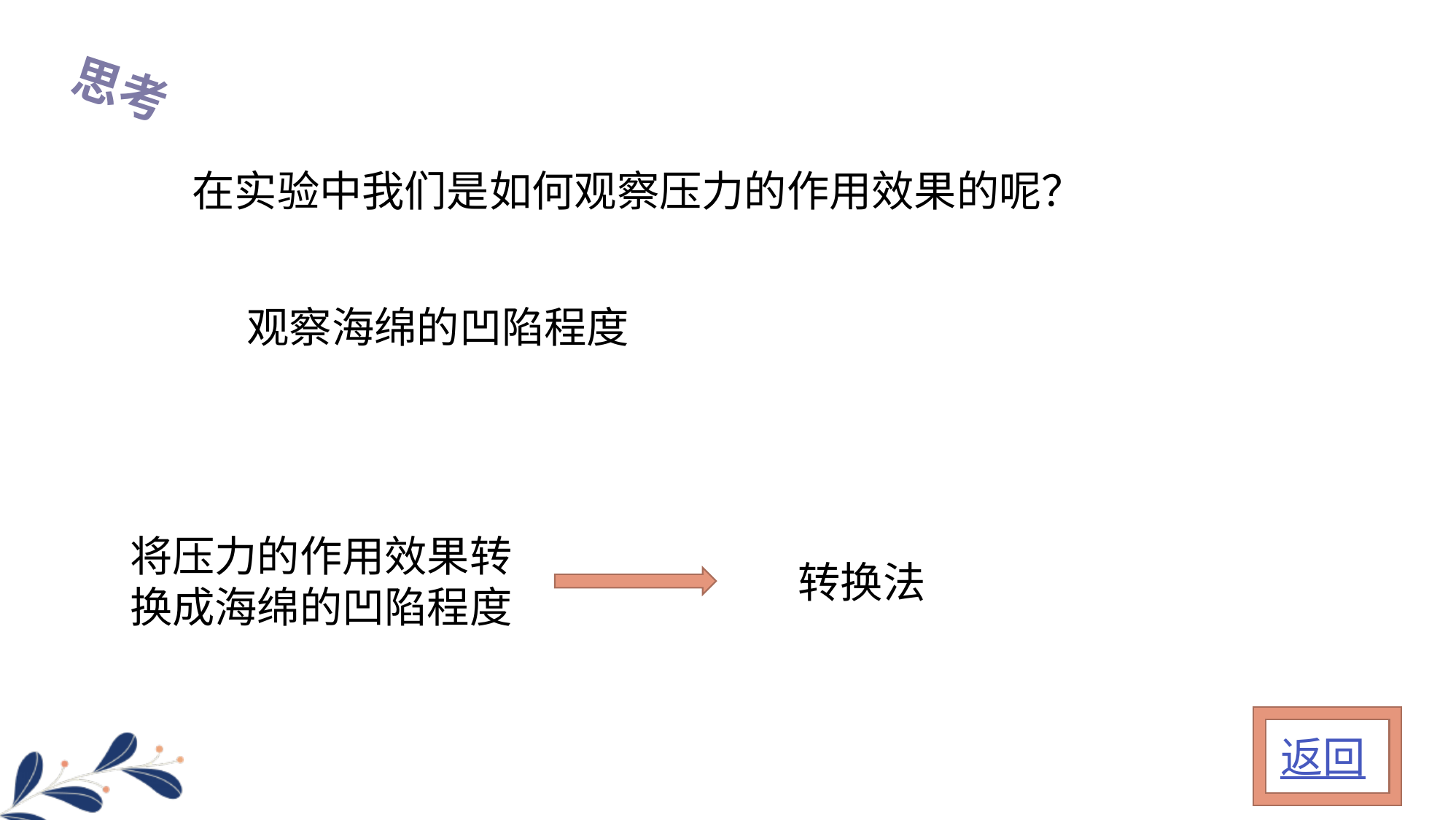

思考
在实验中我们是如何观察压力的作用效果的呢？
观察海绵的凹陷程度
将压力的作用效果转换成海绵的凹陷程度
转换法

返回